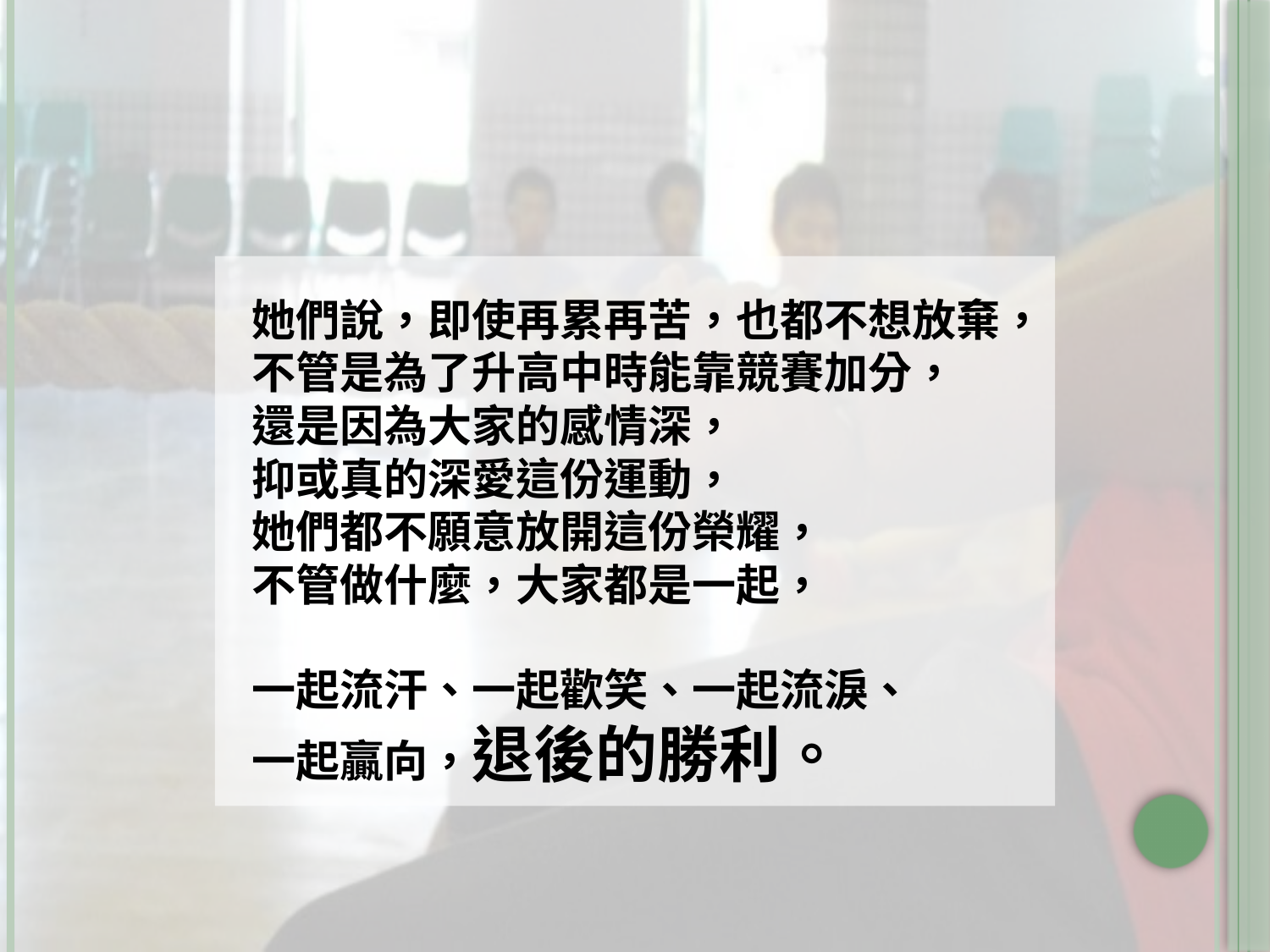

她們說，即使再累再苦，也都不想放棄，
不管是為了升高中時能靠競賽加分，
還是因為大家的感情深，
抑或真的深愛這份運動，
她們都不願意放開這份榮耀，
不管做什麼，大家都是一起，

一起流汗、一起歡笑、一起流淚、
一起贏向，退後的勝利。